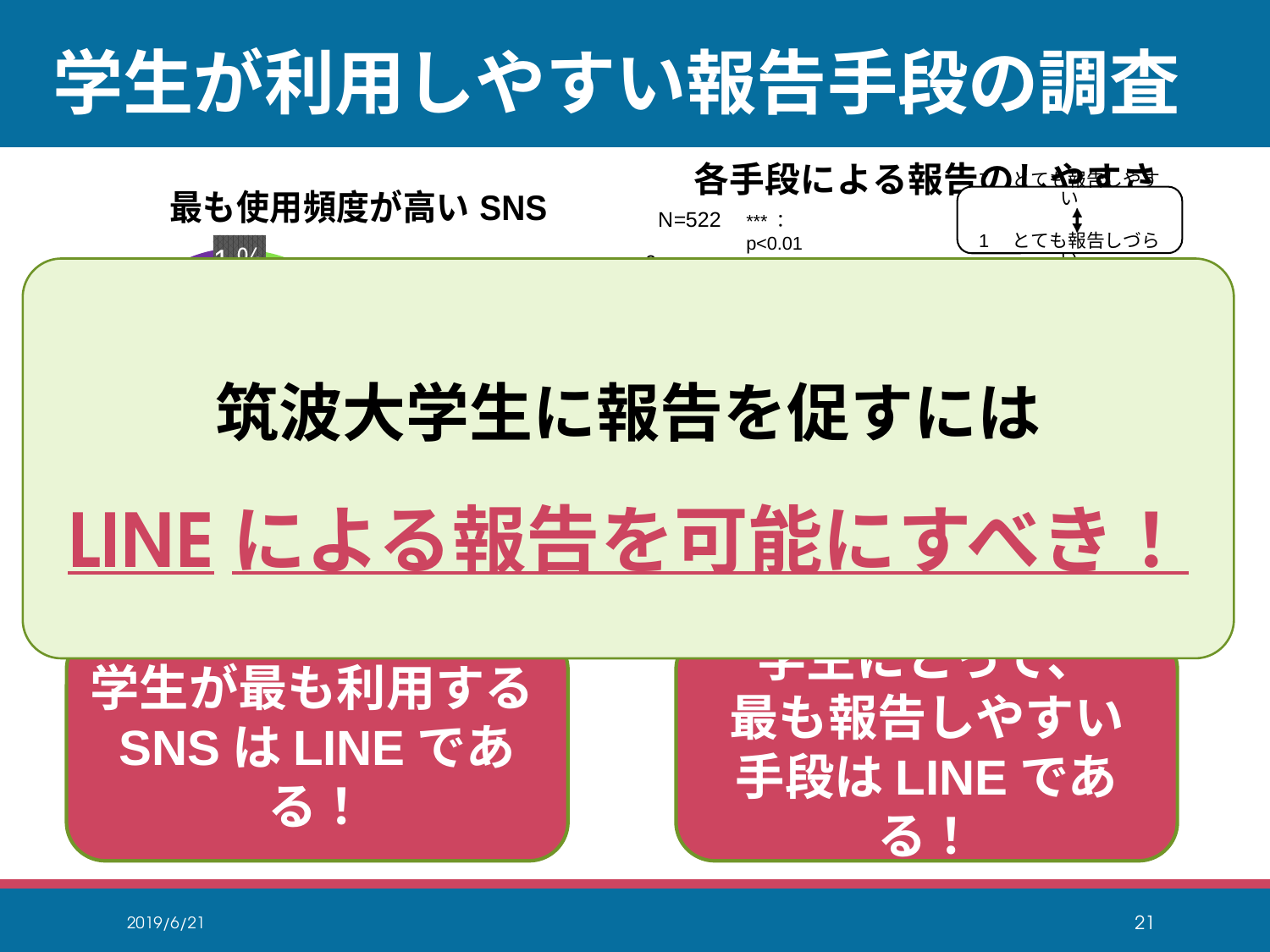

学生が利用しやすい報告手段の調査

### Chart: 各手段による報告のしやすさ

| Category | 1~7の七段階測定の平均値 |
|---|---|
| 電話 | 2.52 |
| メール | 3.21 |
| LINE | 5.11 |
| Twitter | 4.48 |
| Instagram | 3.44 |
| 専用アプリ | 4.07 |

### Chart:

| Category | 最も使用頻度が高いSNS |
|---|---|
| LINE | 74.5 |
| Twitter | 17.8 |
| Instagram | 6.7 |
| その他 | 1.0 |
***：p<0.01
筑波大学生に報告を促すには
LINEによる報告を可能にすべき！
N=522
学生が最も利用するSNSはLINEである！
学生にとって、
最も報告しやすい
手段はLINEである！
2019/6/21
21